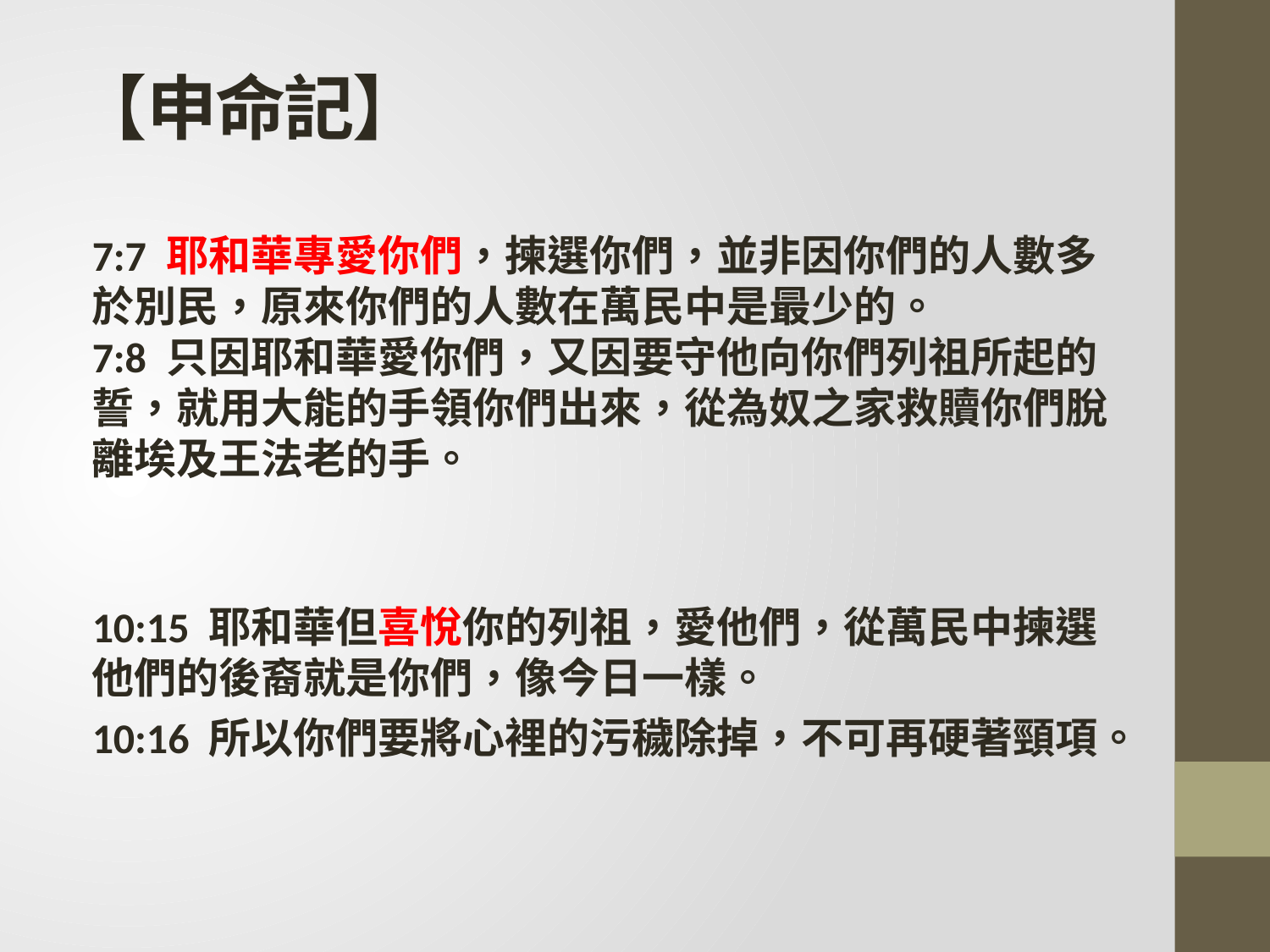

# 【申命記】
7:7 耶和華專愛你們，揀選你們，並非因你們的人數多於別民，原來你們的人數在萬民中是最少的。
7:8 只因耶和華愛你們，又因要守他向你們列祖所起的誓，就用大能的手領你們出來，從為奴之家救贖你們脫離埃及王法老的手。

10:15 耶和華但喜悅你的列祖，愛他們，從萬民中揀選他們的後裔就是你們，像今日一樣。
10:16 所以你們要將心裡的污穢除掉，不可再硬著頸項。